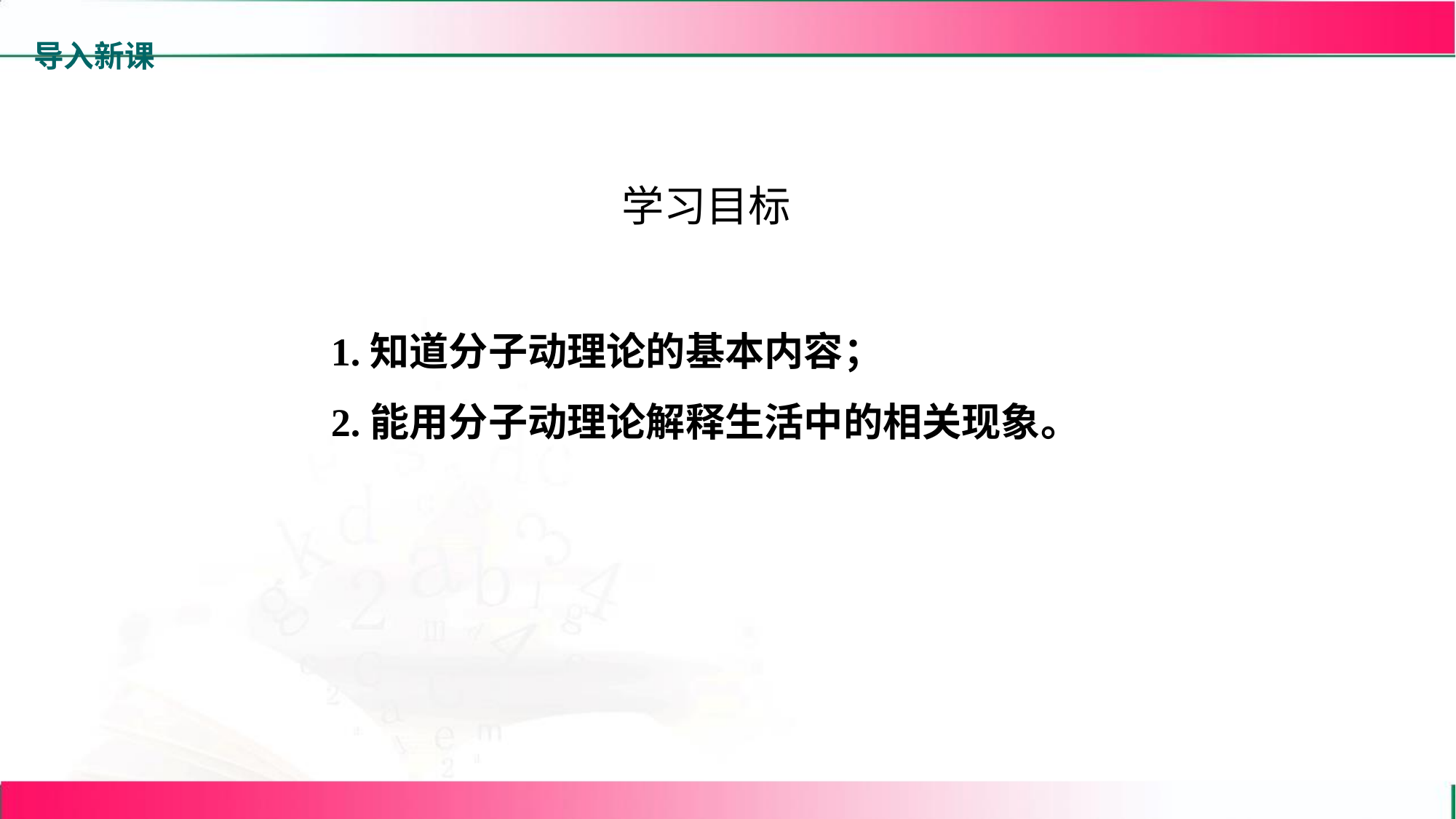

导入新课
学习目标
1.知道分子动理论的基本内容；
2.能用分子动理论解释生活中的相关现象。